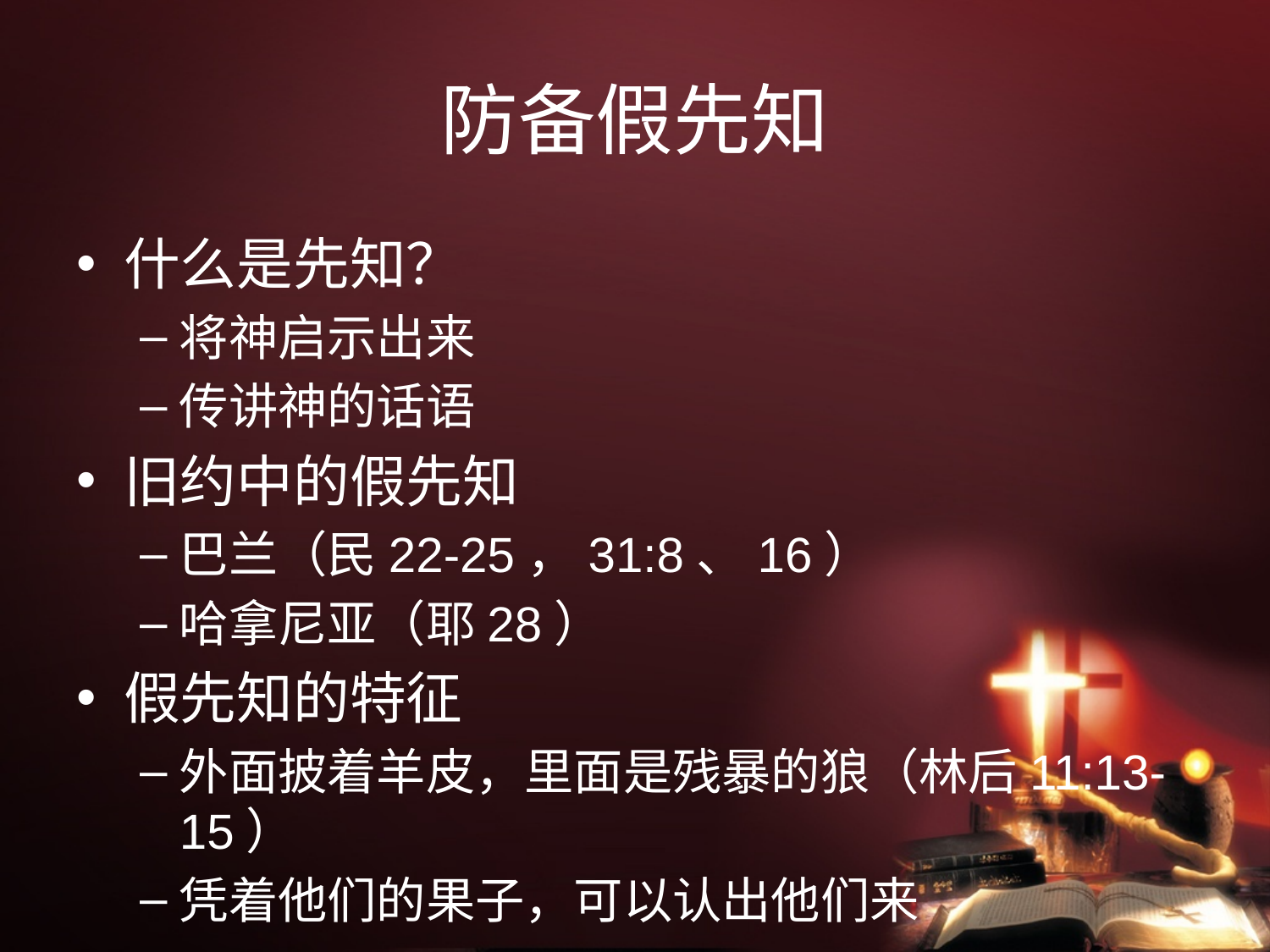

# 防备假先知
什么是先知？
将神启示出来
传讲神的话语
旧约中的假先知
巴兰（民22-25，31:8、16）
哈拿尼亚（耶28）
假先知的特征
外面披着羊皮，里面是残暴的狼（林后11:13-15）
凭着他们的果子，可以认出他们来